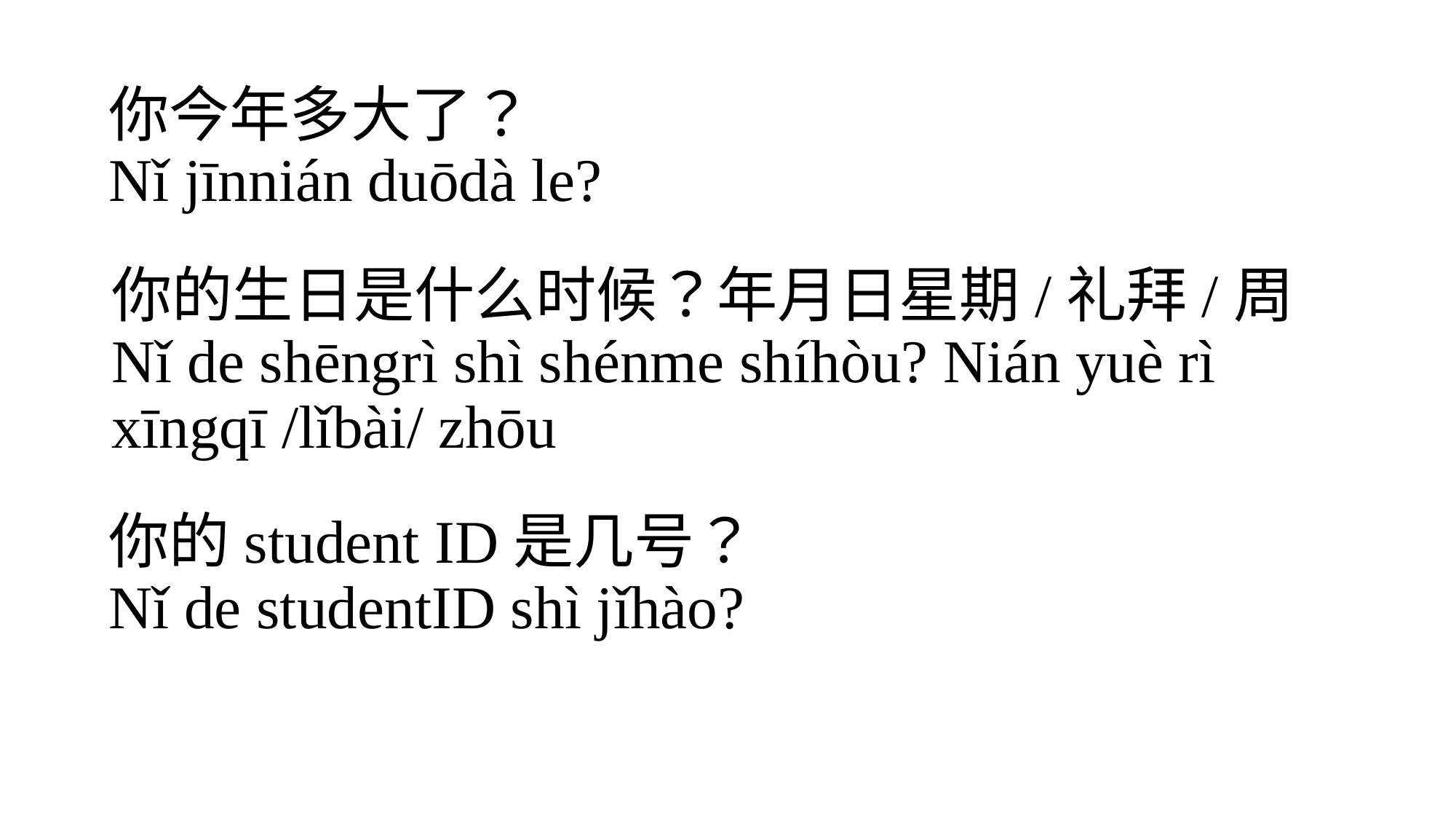

你今年多大了？
Nǐ jīnnián duōdà le?
你的生日是什么时候？年月日星期/礼拜/周
Nǐ de shēngrì shì shénme shíhòu? Nián yuè rì xīngqī /lǐbài/ zhōu
你的student ID是几号？
Nǐ de studentID shì jǐhào?